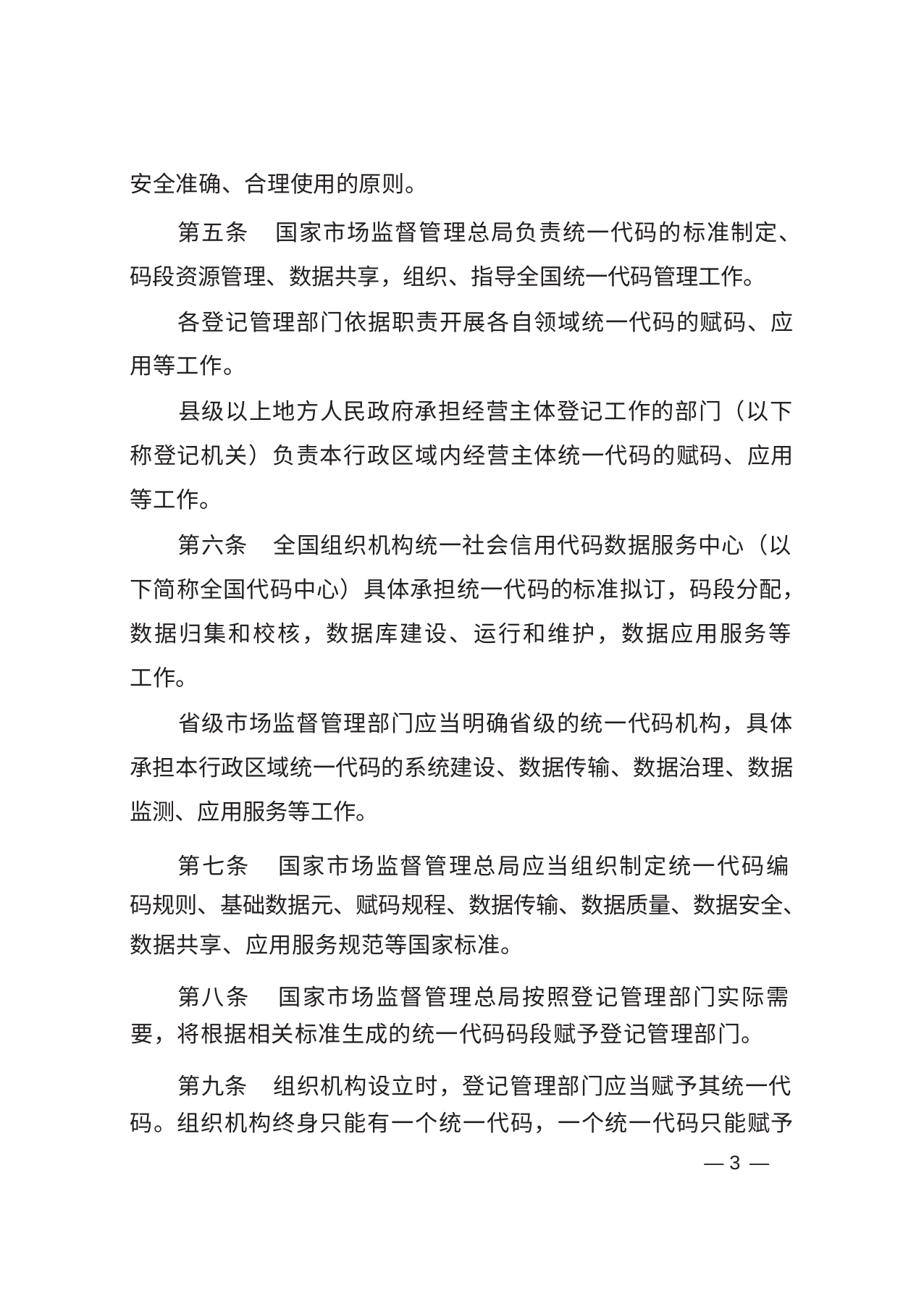

安全准确、合理使用的原则。
第五条    国家市场监督管理总局负责统一代码的标准制定、码段资源管理、数据共享，组织、指导全国统一代码管理工作。
各登记管理部门依据职责开展各自领域统一代码的赋码、应用等工作。
县级以上地方人民政府承担经营主体登记工作的部门（以下称登记机关）负责本行政区域内经营主体统一代码的赋码、应用等工作。
第六条    全国组织机构统一社会信用代码数据服务中心（以下简称全国代码中心）具体承担统一代码的标准拟订，码段分配，数据归集和校核，数据库建设、运行和维护，数据应用服务等工作。
省级市场监督管理部门应当明确省级的统一代码机构，具体承担本行政区域统一代码的系统建设、数据传输、数据治理、数据监测、应用服务等工作。
第七条    国家市场监督管理总局应当组织制定统一代码编码规则、基础数据元、赋码规程、数据传输、数据质量、数据安全、数据共享、应用服务规范等国家标准。
第八条    国家市场监督管理总局按照登记管理部门实际需要，将根据相关标准生成的统一代码码段赋予登记管理部门。

第九条    组织机构设立时，登记管理部门应当赋予其统一代码。组织机构终身只能有一个统一代码，一个统一代码只能赋予

— 3 —